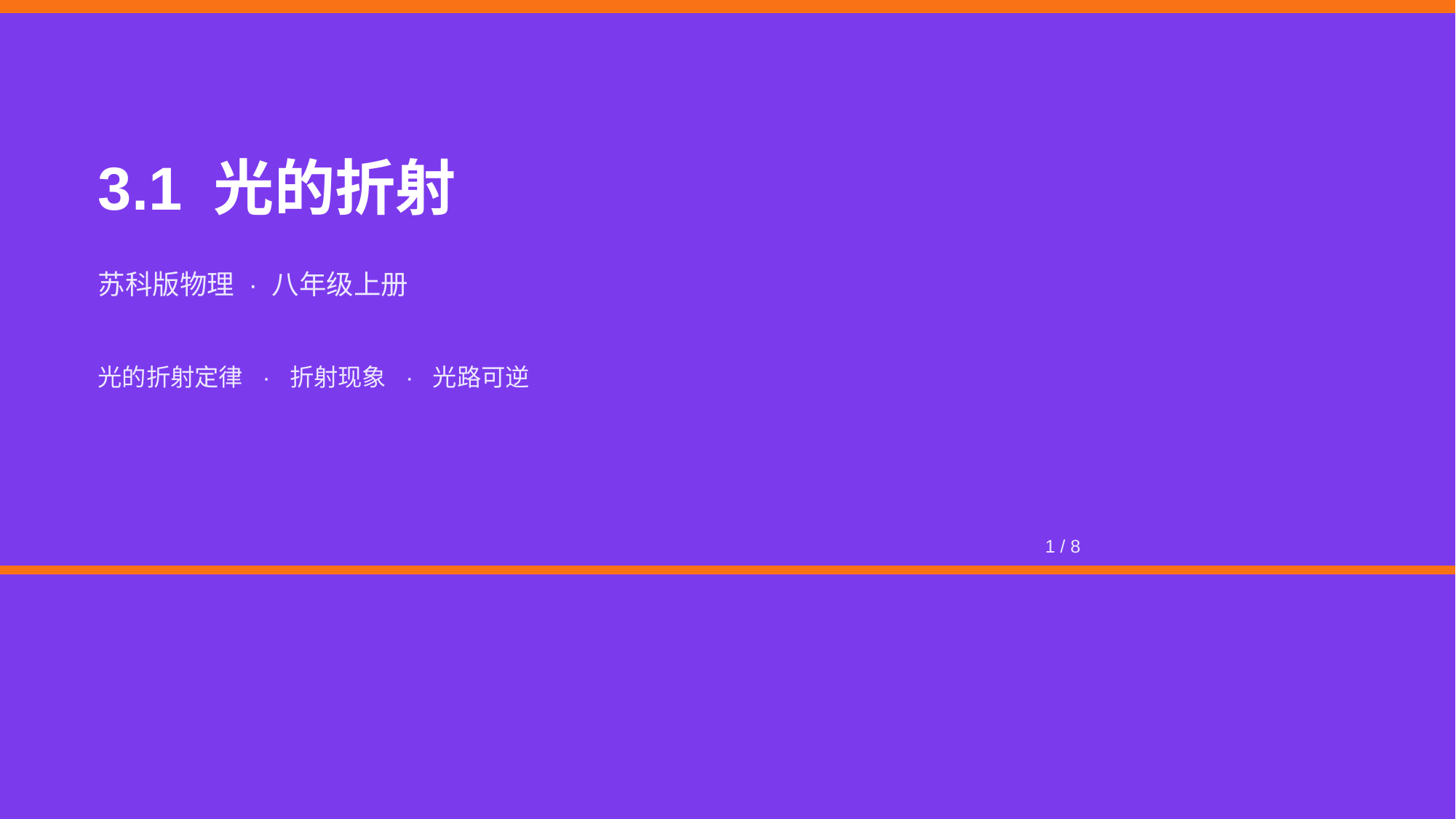

3.1 光的折射
苏科版物理 · 八年级上册
光的折射定律  ·  折射现象  ·  光路可逆
1 / 8